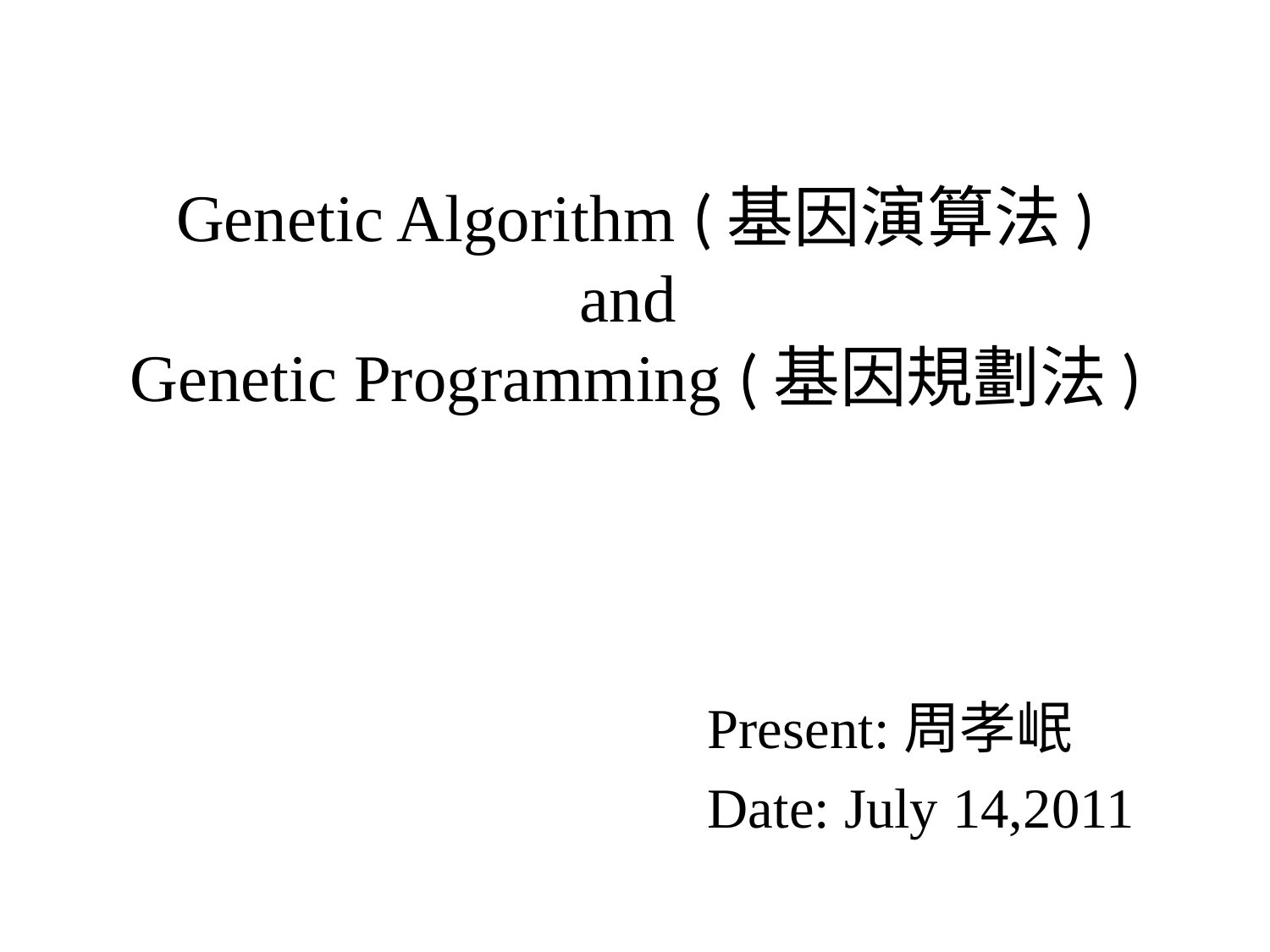

# Genetic Algorithm (基因演算法) and Genetic Programming (基因規劃法)
Present:周孝岷
Date: July 14,2011